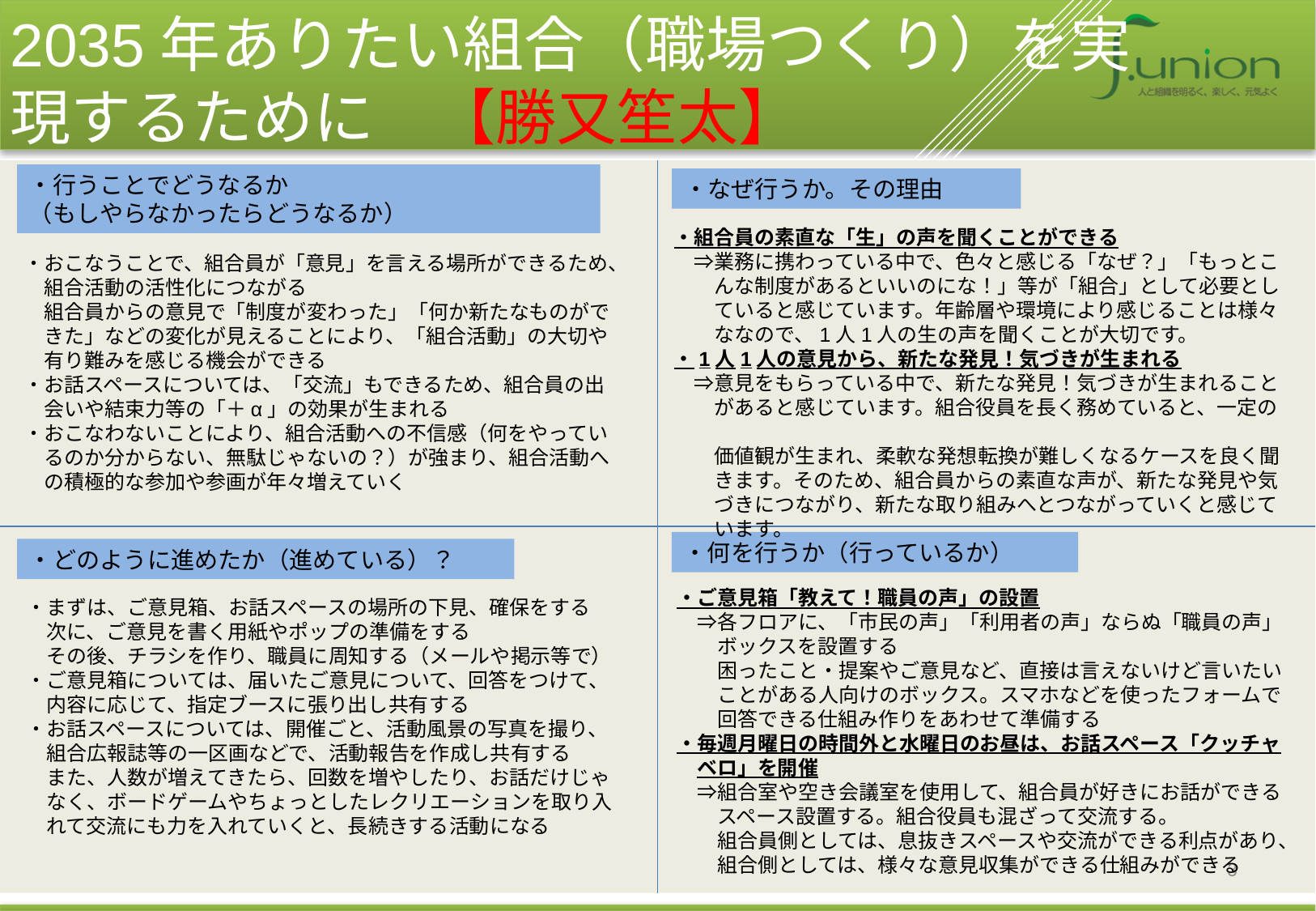

2035年ありたい組合（職場つくり）を実現するために　【勝又笙太】

・行うことでどうなるか
（もしやらなかったらどうなるか）
・なぜ行うか。その理由

・組合員の素直な「生」の声を聞くことができる
　⇒業務に携わっている中で、色々と感じる「なぜ？」「もっとこ
　　んな制度があるといいのにな！」等が「組合」として必要とし
　　ていると感じています。年齢層や環境により感じることは様々
　　ななので、1人1人の生の声を聞くことが大切です。
・1人1人の意見から、新たな発見！気づきが生まれる
　⇒意見をもらっている中で、新たな発見！気づきが生まれること
　　があると感じています。組合役員を長く務めていると、一定の
　　価値観が生まれ、柔軟な発想転換が難しくなるケースを良く聞
　　きます。そのため、組合員からの素直な声が、新たな発見や気
　　づきにつながり、新たな取り組みへとつながっていくと感じて
　　います。
・おこなうことで、組合員が「意見」を言える場所ができるため、
　組合活動の活性化につながる
　組合員からの意見で「制度が変わった」「何か新たなものがで
　きた」などの変化が見えることにより、「組合活動」の大切や
　有り難みを感じる機会ができる
・お話スペースについては、「交流」もできるため、組合員の出
　会いや結束力等の「＋α」の効果が生まれる
・おこなわないことにより、組合活動への不信感（何をやってい
　るのか分からない、無駄じゃないの？）が強まり、組合活動へ
　の積極的な参加や参画が年々増えていく
・何を行うか（行っているか）
・どのように進めたか（進めている）？
・ご意見箱「教えて！職員の声」の設置
　⇒各フロアに、「市民の声」「利用者の声」ならぬ「職員の声」
　　ボックスを設置する
　　困ったこと・提案やご意見など、直接は言えないけど言いたい
　　ことがある人向けのボックス。スマホなどを使ったフォームで
　　回答できる仕組み作りをあわせて準備する
・毎週月曜日の時間外と水曜日のお昼は、お話スペース「クッチャ
　ベロ」を開催
　⇒組合室や空き会議室を使用して、組合員が好きにお話ができる
　　スペース設置する。組合役員も混ざって交流する。
　　組合員側としては、息抜きスペースや交流ができる利点があり、
　　組合側としては、様々な意見収集ができる仕組みができる
・まずは、ご意見箱、お話スペースの場所の下見、確保をする
　次に、ご意見を書く用紙やポップの準備をする
　その後、チラシを作り、職員に周知する（メールや掲示等で）
・ご意見箱については、届いたご意見について、回答をつけて、
　内容に応じて、指定ブースに張り出し共有する
・お話スペースについては、開催ごと、活動風景の写真を撮り、
　組合広報誌等の一区画などで、活動報告を作成し共有する
　また、人数が増えてきたら、回数を増やしたり、お話だけじゃ
　なく、ボードゲームやちょっとしたレクリエーションを取り入
　れて交流にも力を入れていくと、長続きする活動になる
3